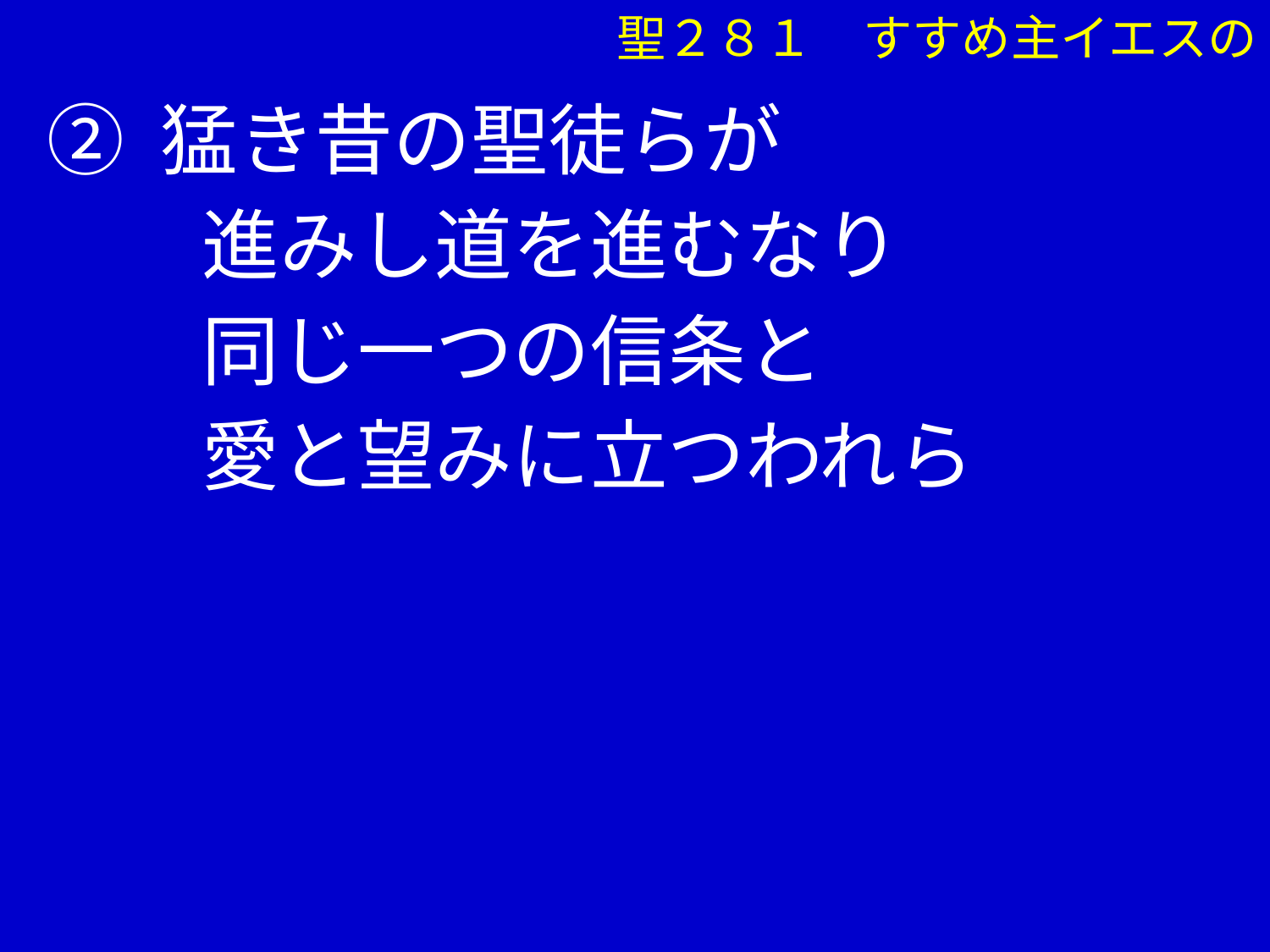

聖２８１　すすめ主イエスの
② 猛き昔の聖徒らが
　　進みし道を進むなり
　　同じ一つの信条と
　　愛と望みに立つわれら